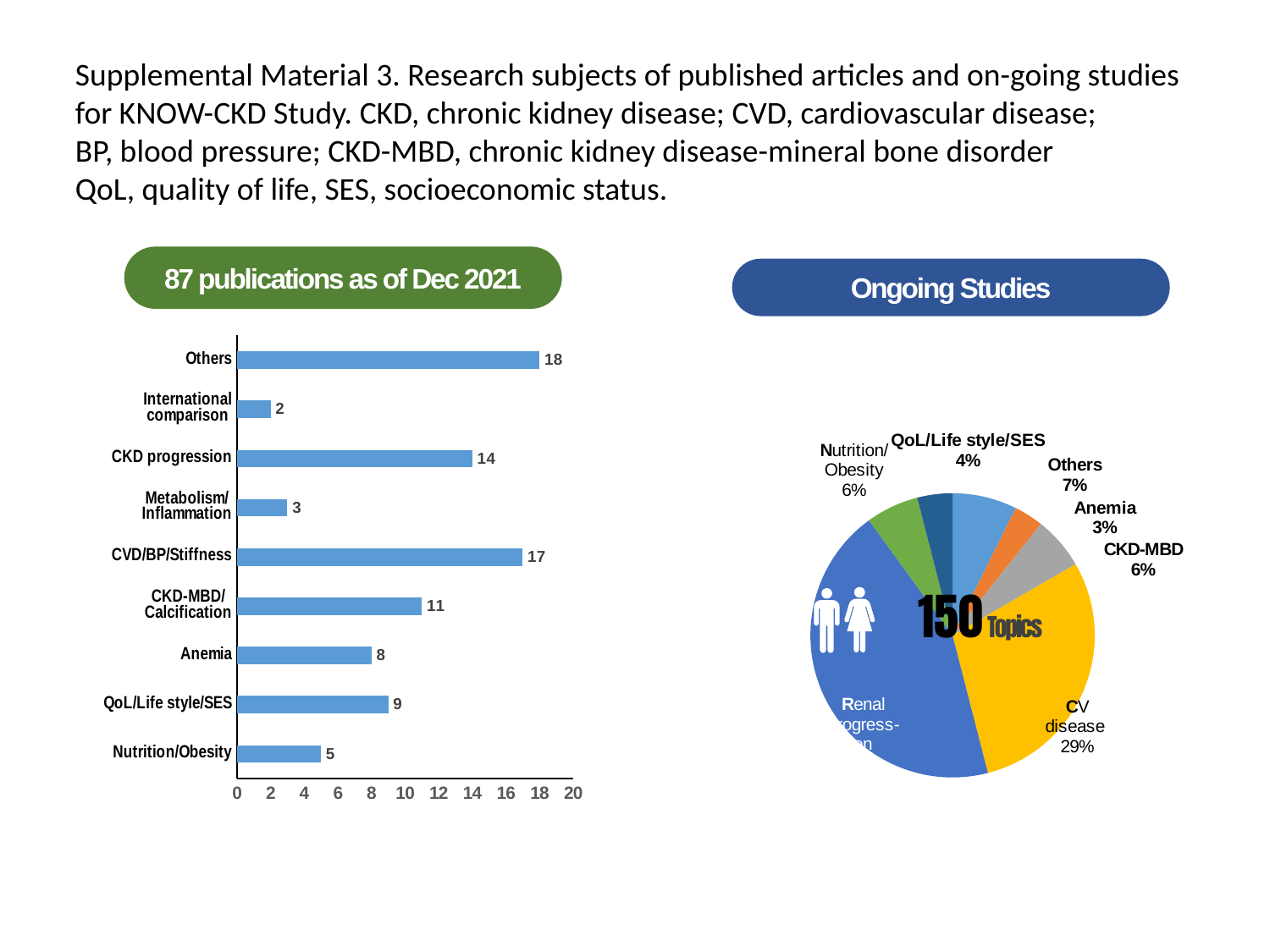

Supplemental Material 3. Research subjects of published articles and on-going studies
for KNOW-CKD Study. CKD, chronic kidney disease; CVD, cardiovascular disease;
BP, blood pressure; CKD-MBD, chronic kidney disease-mineral bone disorder
QoL, quality of life, SES, socioeconomic status.
87 publications as of Dec 2021
Ongoing Studies

### Chart

| Category |  |
|---|---|
| Nutrition/Obesity | 5.0 |
| QoL/Life style/SES | 9.0 |
| Anemia | 8.0 |
| CKD-MBD/Calcification | 11.0 |
| CVD/BP/Stiffness | 17.0 |
| Metabolism/Inflammation | 3.0 |
| CKD progression | 14.0 |
| International comparison | 2.0 |
| Others | 18.0 |

### Chart

| Category | 판매 |
|---|---|
| Others | 11.0 |
| Anemia | 5.0 |
| CKD-MBD | 9.0 |
| CV complication  | 44.0 |
| CKD Progression  | 66.0 |
| Nutrition/Obesity | 9.0 |
| QoL/Life style/SES  | 6.0 |
150 Topics